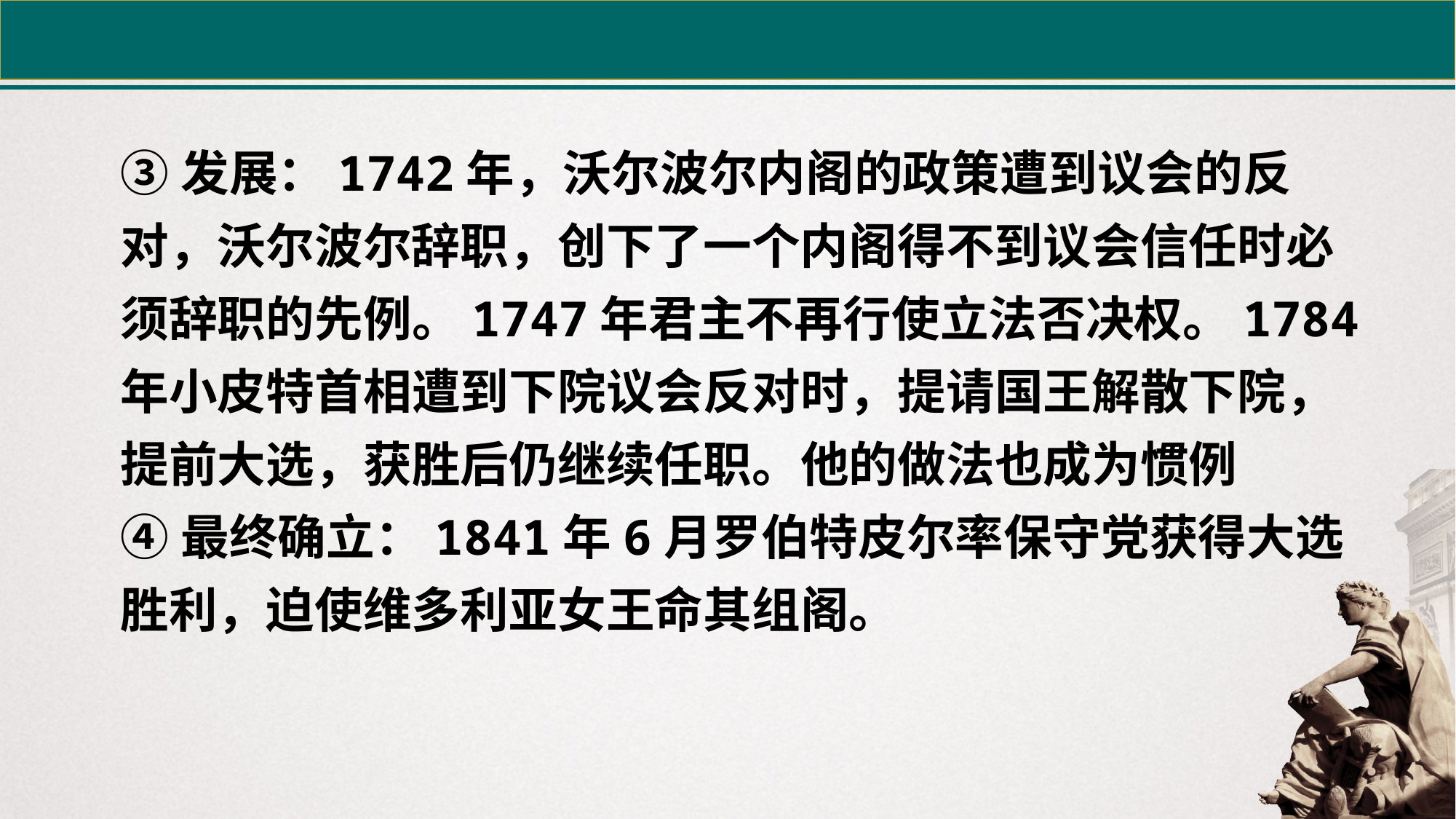

#
③发展：1742年，沃尔波尔内阁的政策遭到议会的反对，沃尔波尔辞职，创下了一个内阁得不到议会信任时必须辞职的先例。1747年君主不再行使立法否决权。1784年小皮特首相遭到下院议会反对时，提请国王解散下院，提前大选，获胜后仍继续任职。他的做法也成为惯例
④最终确立：1841年6月罗伯特皮尔率保守党获得大选胜利，迫使维多利亚女王命其组阁。